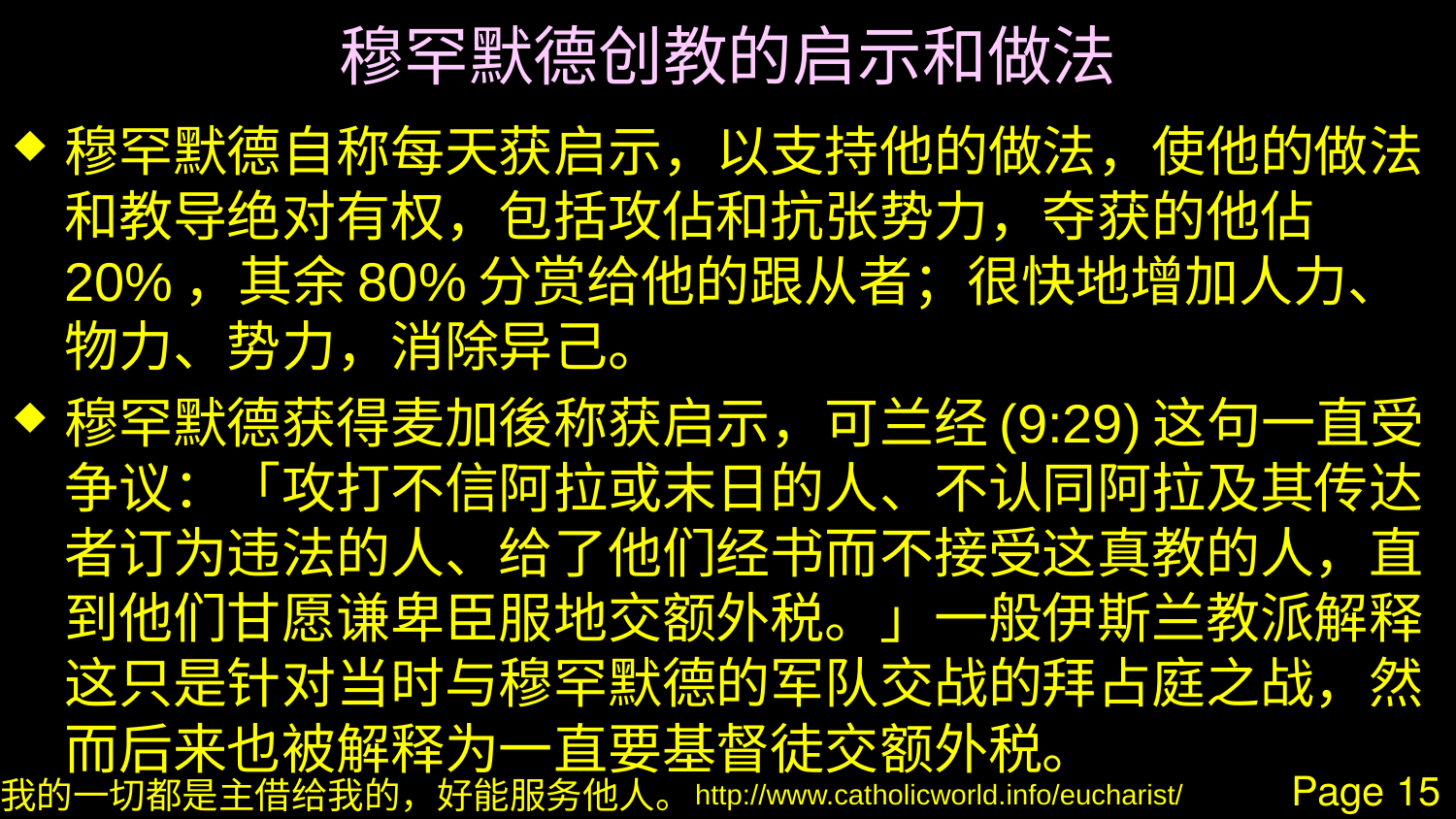

# 穆罕默德创教的启示和做法
穆罕默德自称每天获启示，以支持他的做法，使他的做法和教导绝对有权，包括攻佔和抗张势力，夺获的他佔20%，其余80%分赏给他的跟从者；很快地增加人力、物力、势力，消除异己。
穆罕默德获得麦加後称获启示，可兰经(9:29)这句一直受争议：「攻打不信阿拉或末日的人、不认同阿拉及其传达者订为违法的人、给了他们经书而不接受这真教的人，直到他们甘愿谦卑臣服地交额外税。」一般伊斯兰教派解释这只是针对当时与穆罕默德的军队交战的拜占庭之战，然而后来也被解释为一直要基督徒交额外税。